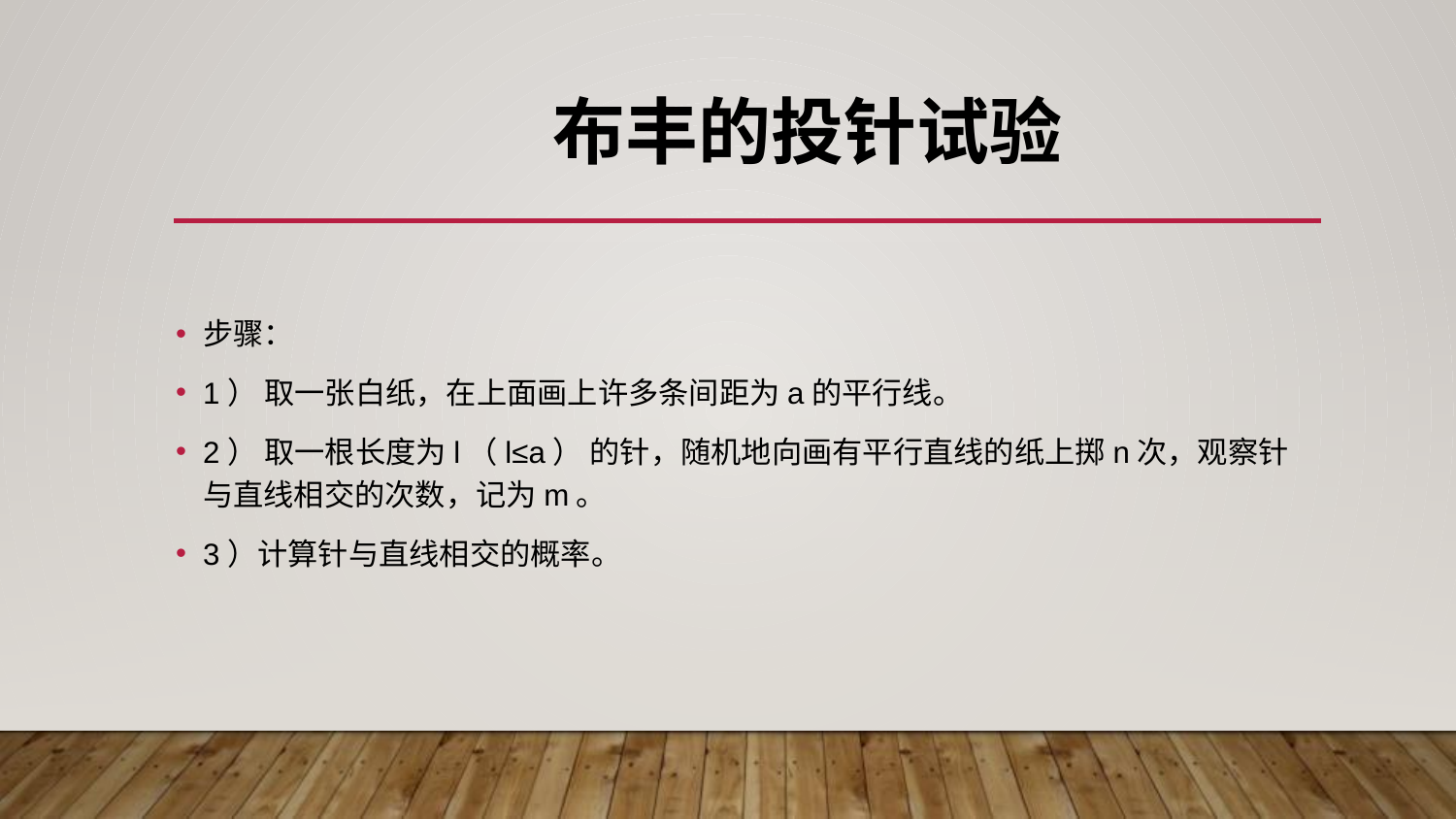

布丰的投针试验
步骤：
1） 取一张白纸，在上面画上许多条间距为a的平行线。
2） 取一根长度为l（l≤a） 的针，随机地向画有平行直线的纸上掷n次，观察针与直线相交的次数，记为m。
3）计算针与直线相交的概率。